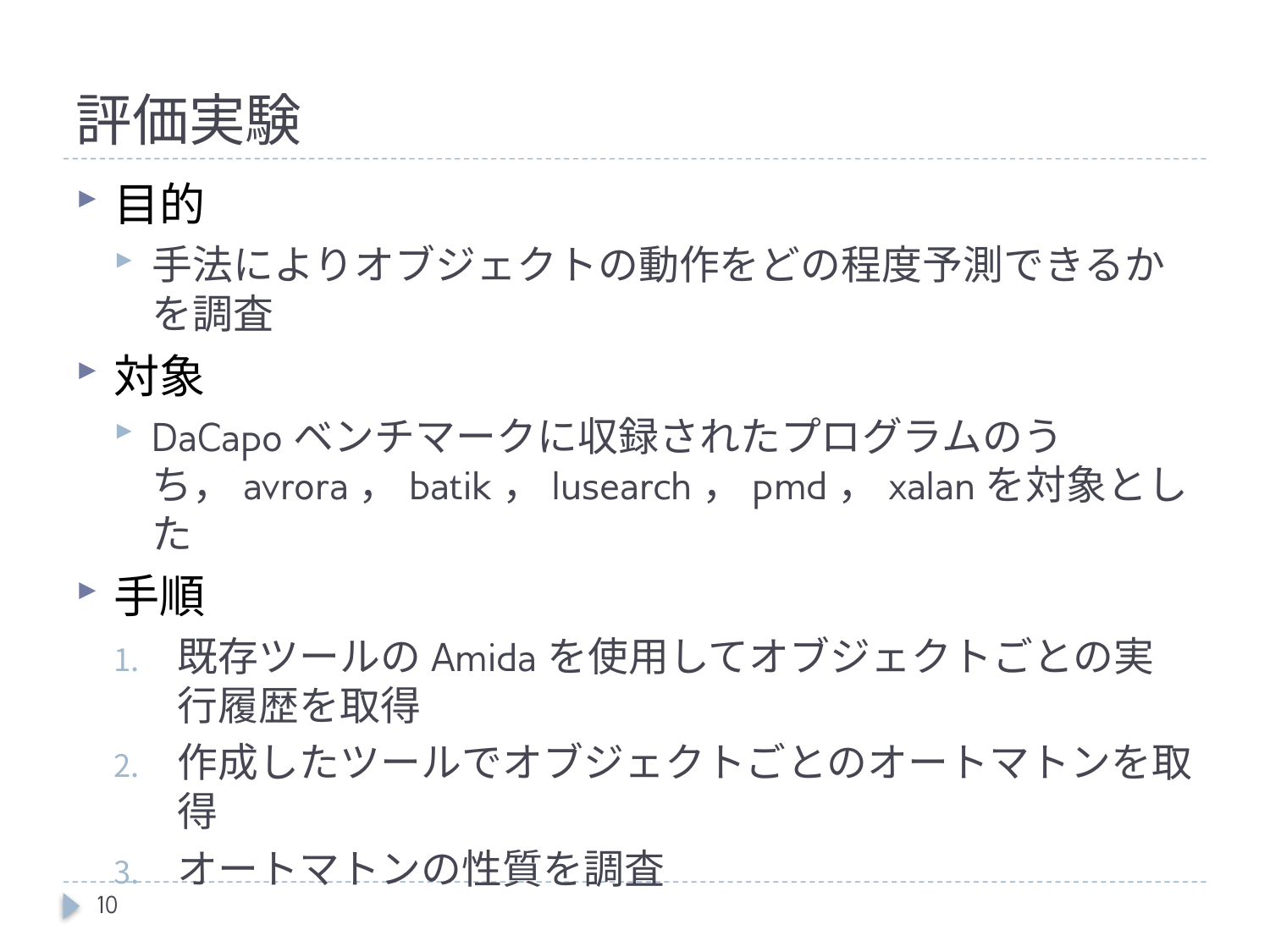

# 評価実験
目的
手法によりオブジェクトの動作をどの程度予測できるかを調査
対象
DaCapoベンチマークに収録されたプログラムのうち，avrora，batik，lusearch，pmd，xalanを対象とした
手順
既存ツールのAmidaを使用してオブジェクトごとの実行履歴を取得
作成したツールでオブジェクトごとのオートマトンを取得
オートマトンの性質を調査
10